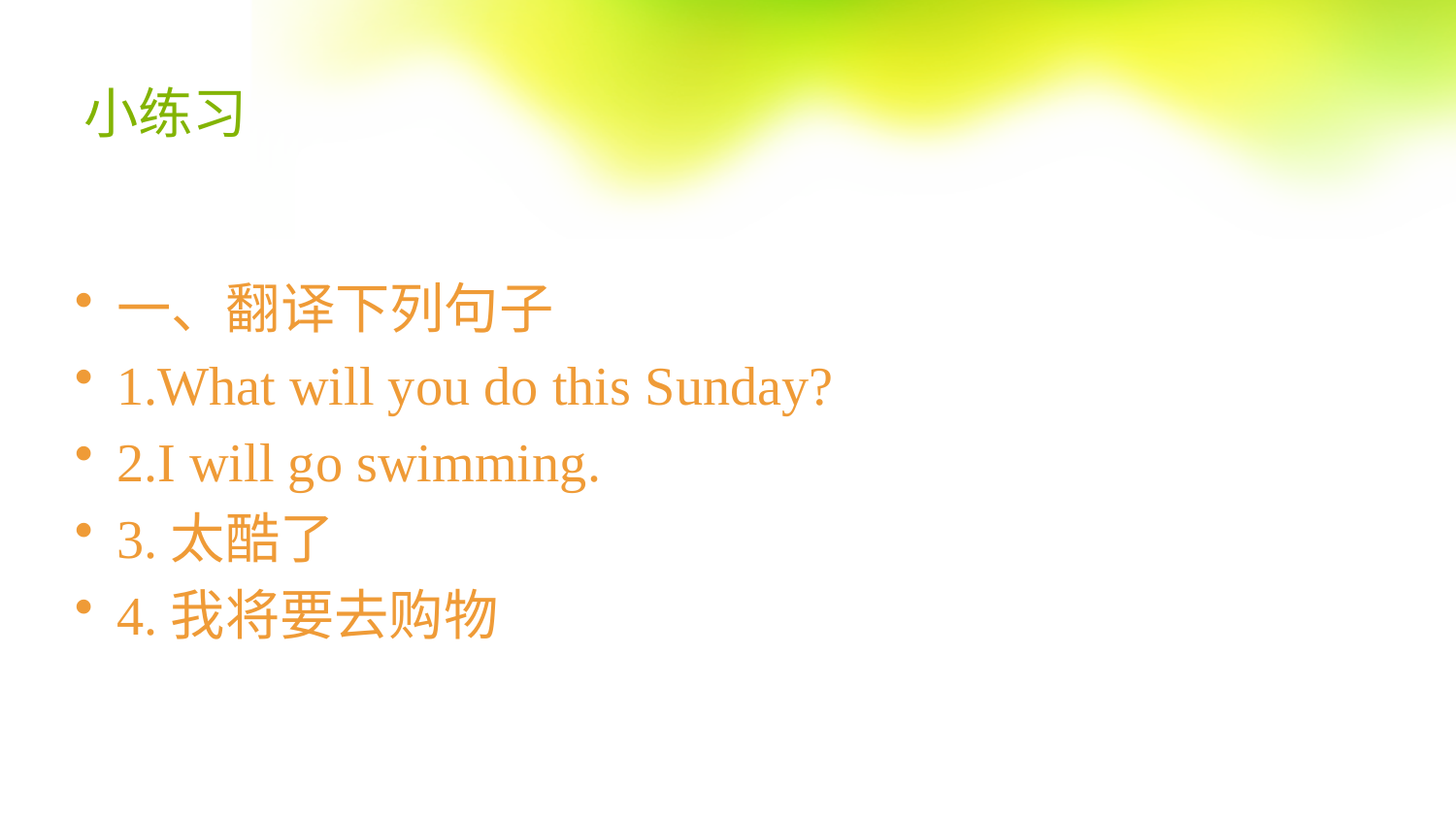

# 小练习
一、翻译下列句子
1.What will you do this Sunday?
2.I will go swimming.
3.太酷了
4.我将要去购物